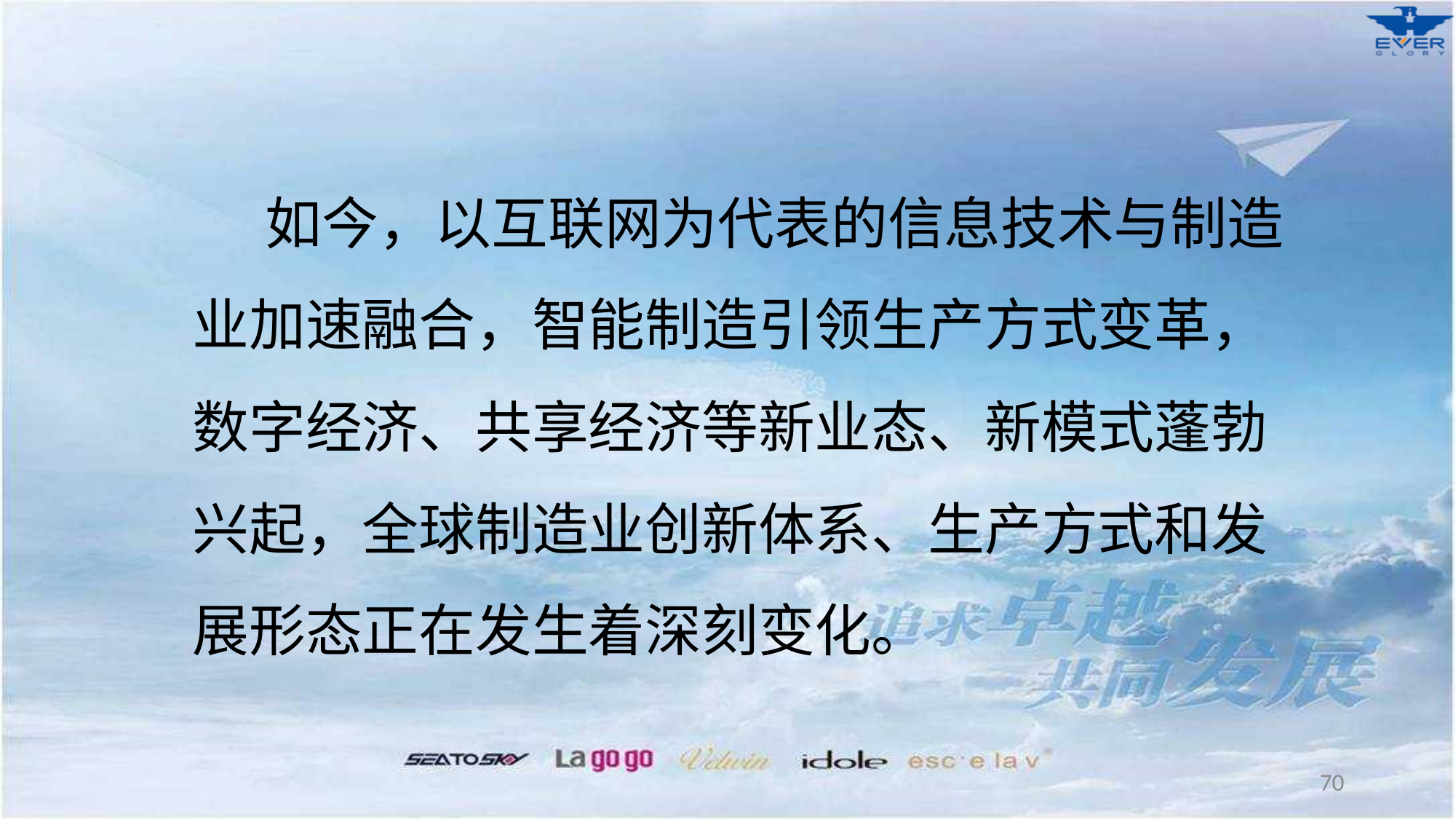

如今，以互联网为代表的信息技术与制造业加速融合，智能制造引领生产方式变革，数字经济、共享经济等新业态、新模式蓬勃兴起，全球制造业创新体系、生产方式和发展形态正在发生着深刻变化。
70